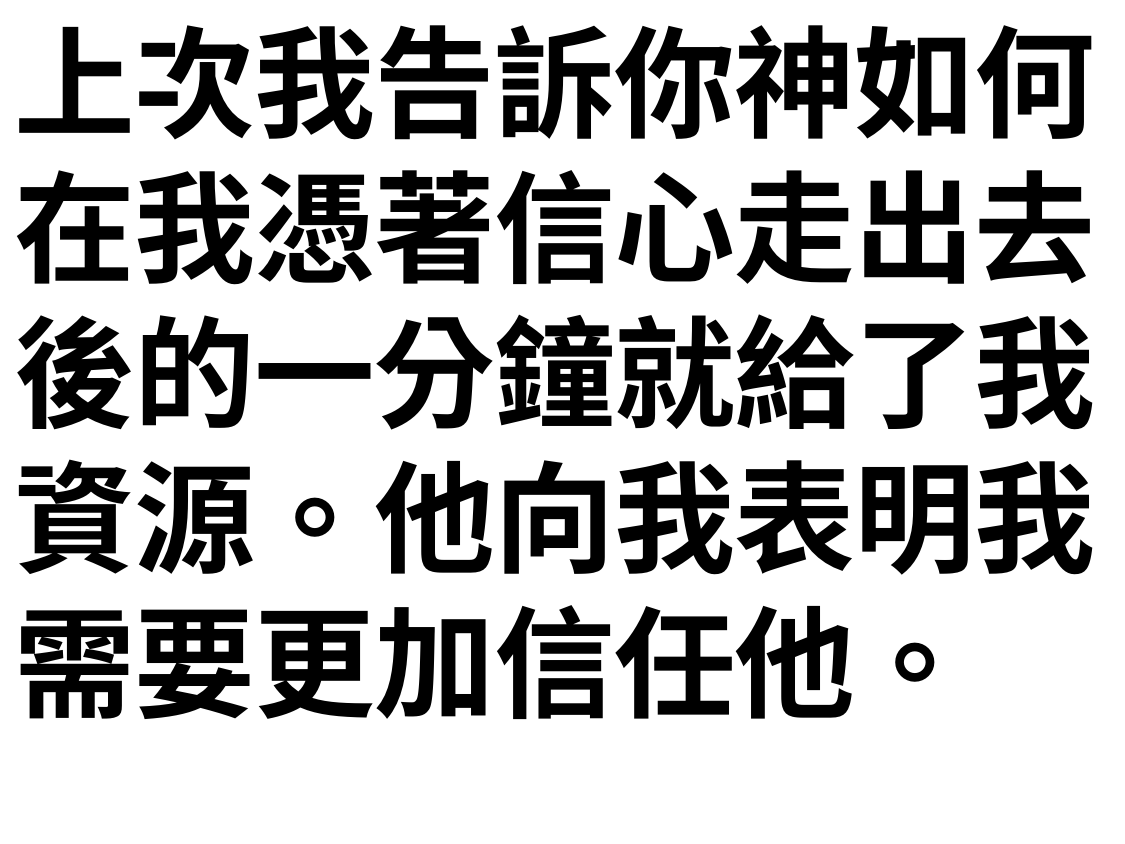

上次我告訴你神如何在我憑著信心走出去後的一分鐘就給了我資源。他向我表明我需要更加信任他。